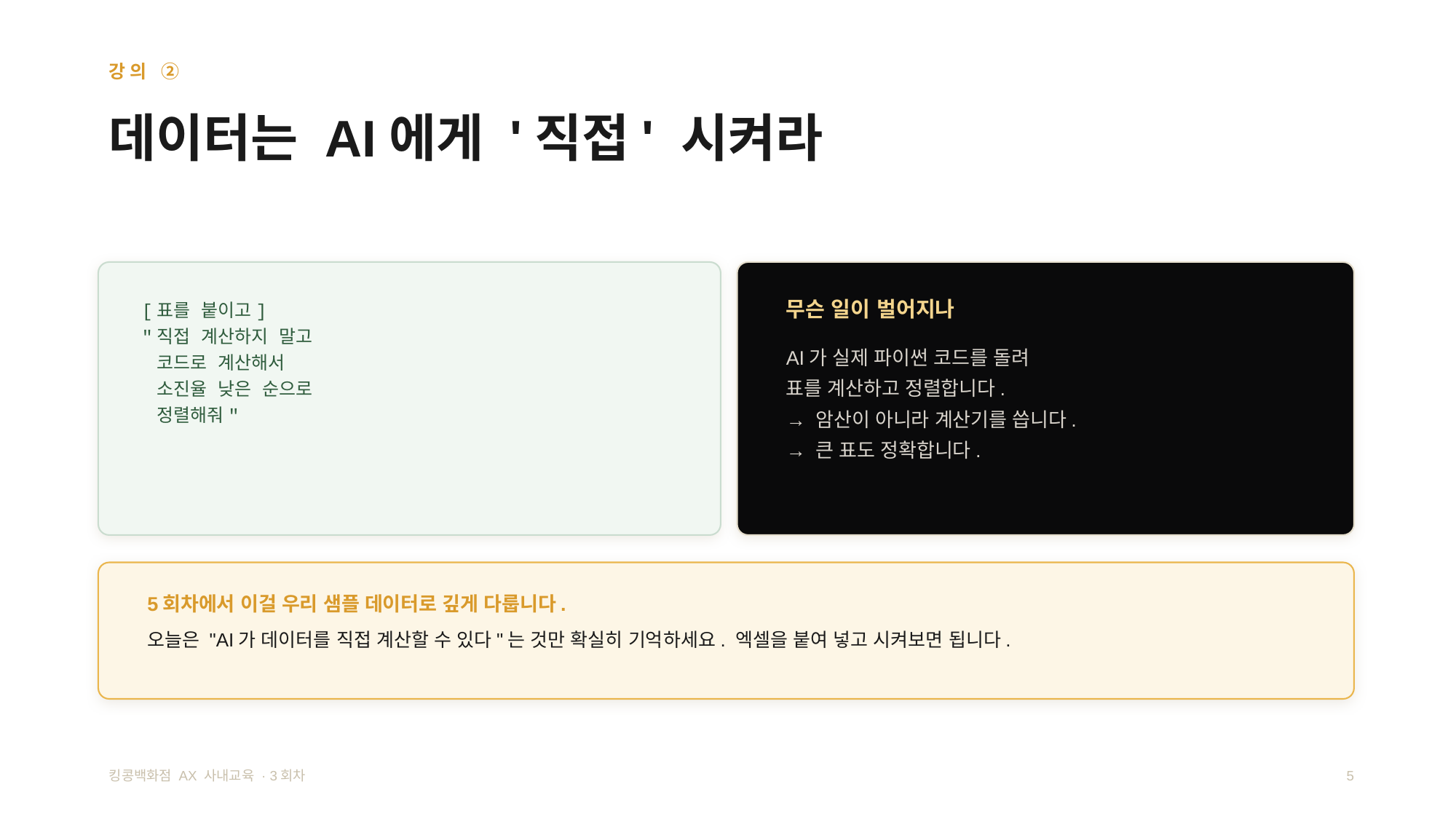

강의 ②
데이터는 AI에게 '직접' 시켜라

[표를 붙이고]
"직접 계산하지 말고
 코드로 계산해서
 소진율 낮은 순으로
 정렬해줘"
무슨 일이 벌어지나
AI가 실제 파이썬 코드를 돌려
표를 계산하고 정렬합니다.
→ 암산이 아니라 계산기를 씁니다.
→ 큰 표도 정확합니다.

5회차에서 이걸 우리 샘플 데이터로 깊게 다룹니다.
오늘은 "AI가 데이터를 직접 계산할 수 있다"는 것만 확실히 기억하세요. 엑셀을 붙여 넣고 시켜보면 됩니다.
킹콩백화점 AX 사내교육 · 3회차
5